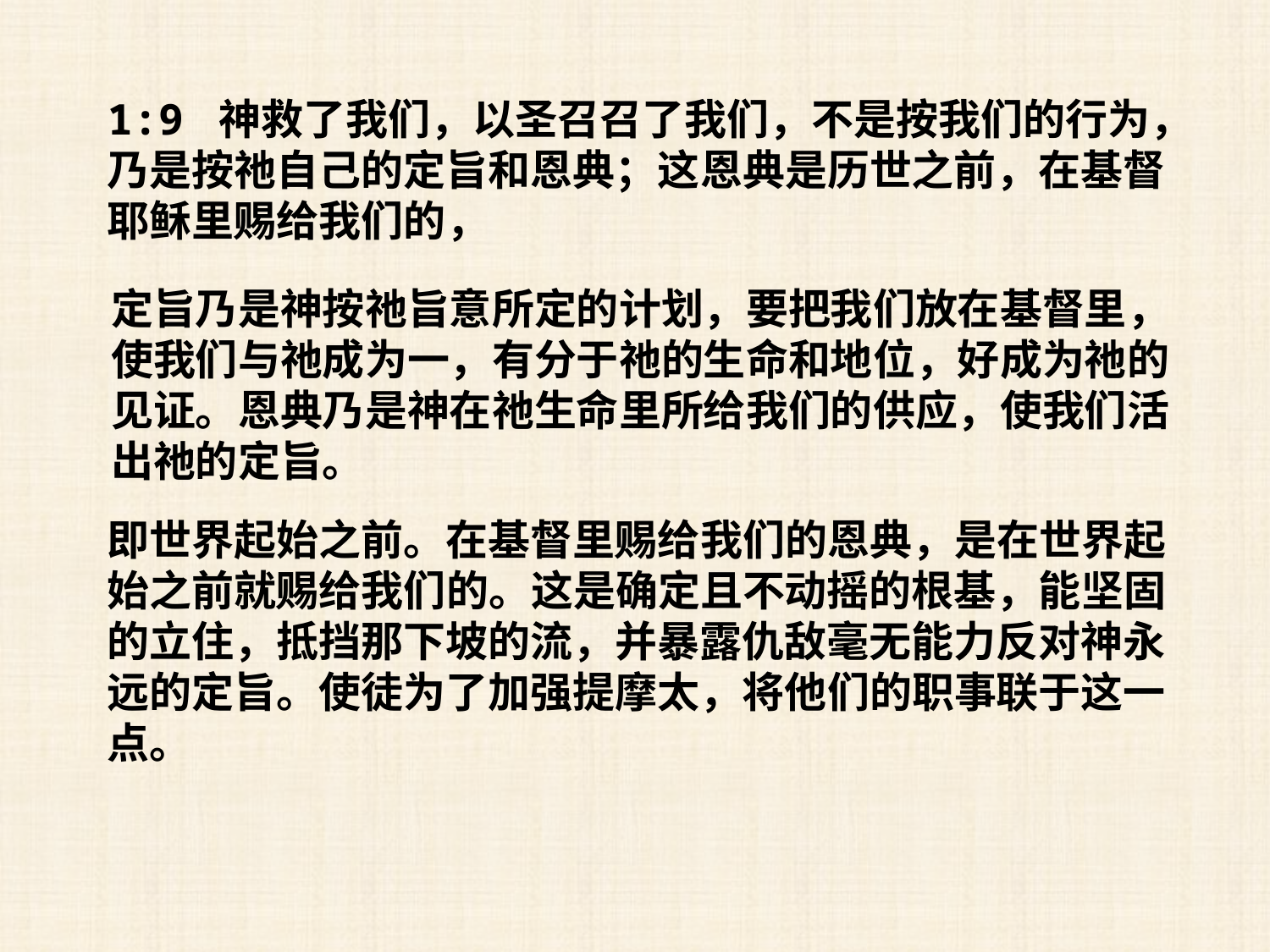

1:9 神救了我们，以圣召召了我们，不是按我们的行为，乃是按祂自己的定旨和恩典；这恩典是历世之前，在基督耶稣里赐给我们的，
定旨乃是神按祂旨意所定的计划，要把我们放在基督里，使我们与祂成为一，有分于祂的生命和地位，好成为祂的见证。恩典乃是神在祂生命里所给我们的供应，使我们活出祂的定旨。
即世界起始之前。在基督里赐给我们的恩典，是在世界起始之前就赐给我们的。这是确定且不动摇的根基，能坚固的立住，抵挡那下坡的流，并暴露仇敌毫无能力反对神永远的定旨。使徒为了加强提摩太，将他们的职事联于这一点。